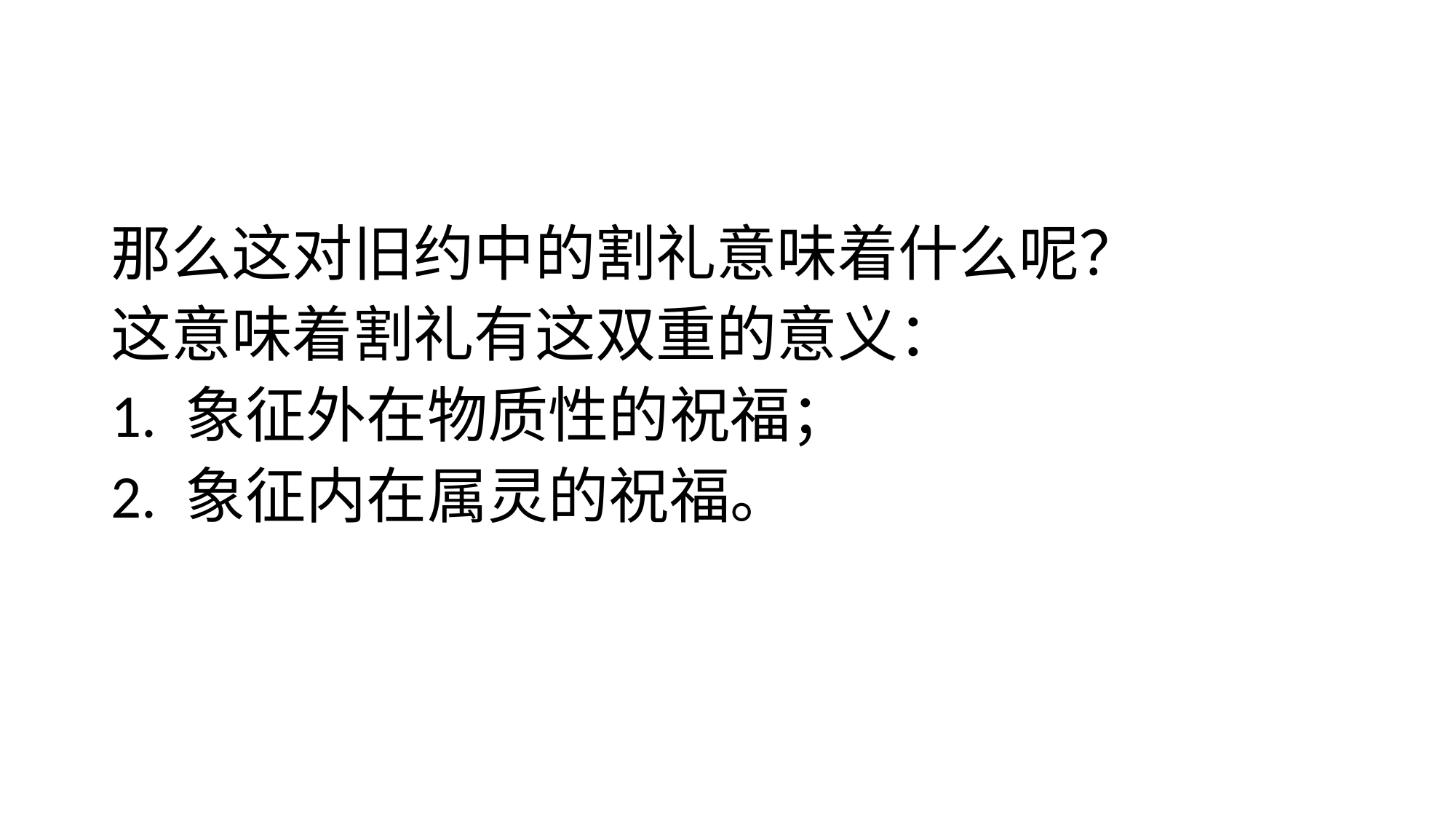

#
那么这对旧约中的割礼意味着什么呢？
这意味着割礼有这双重的意义：
1. 象征外在物质性的祝福；
2. 象征内在属灵的祝福。